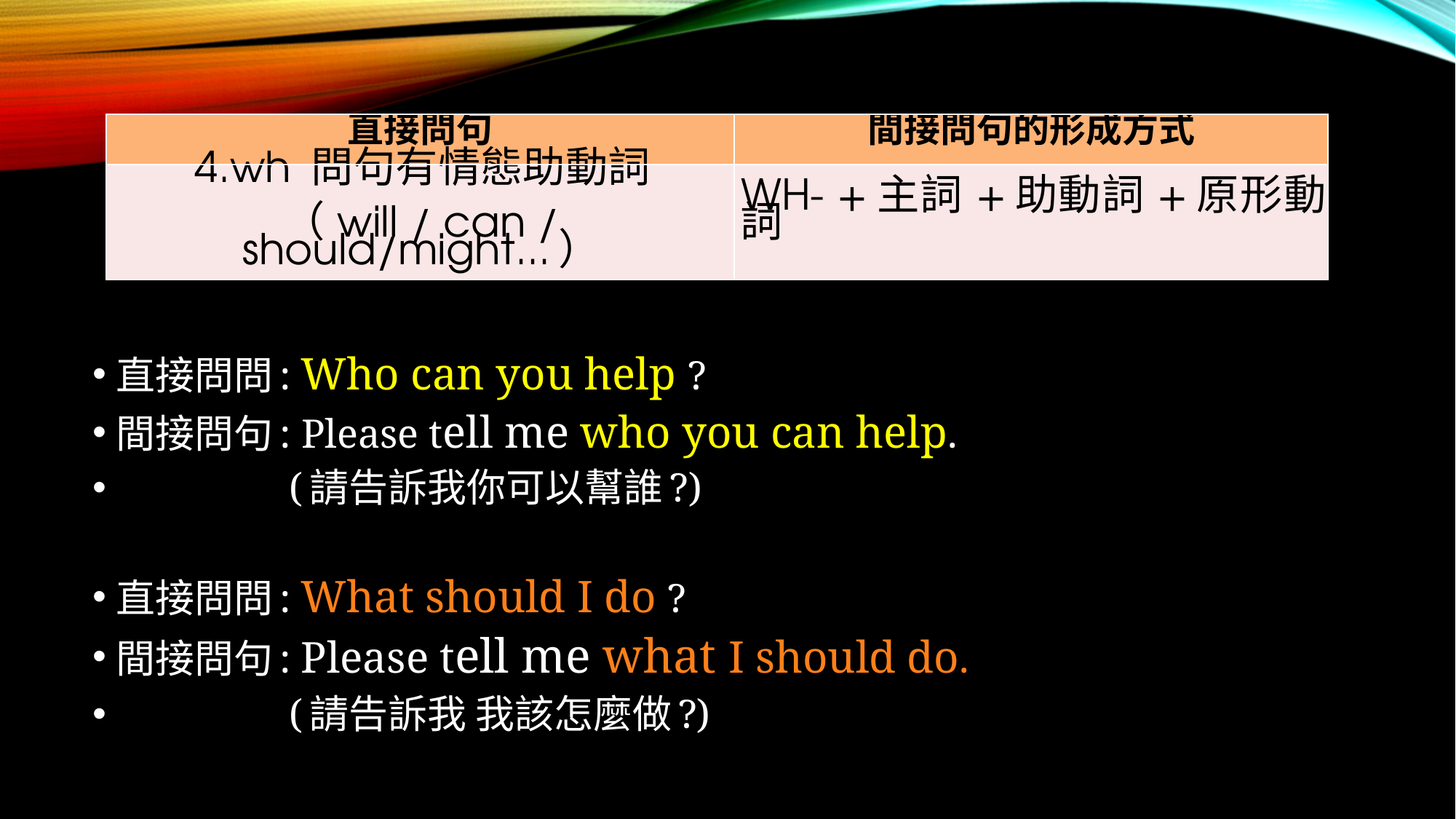

| 直接問句 | 間接問句的形成方式 |
| --- | --- |
| 4.wh 問句有情態助動詞 （will / can / should/might...） | WH- +主詞+助動詞+原形動詞 |

直接問問: Who can you help ?
間接問句: Please tell me who you can help.
                 (請告訴我你可以幫誰?)

直接問問: What should I do ?
間接問句: Please tell me what I should do.
                 (請告訴我 我該怎麼做?)